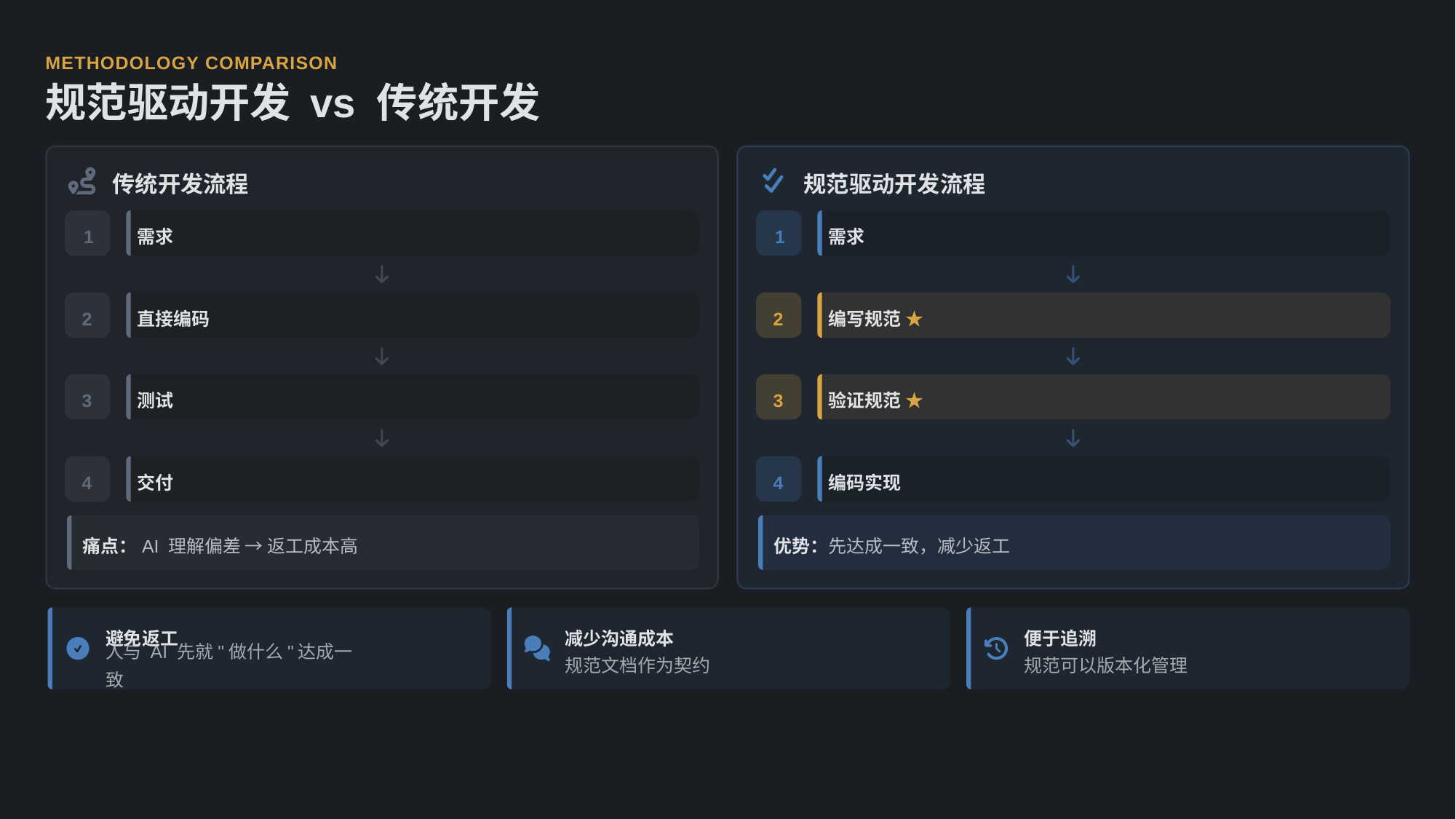

METHODOLOGY COMPARISON
规范驱动开发 vs 传统开发

传统开发流程
规范驱动开发流程

1
需求
1
需求

2
直接编码
2
编写规范 ★

3
测试
3
验证规范 ★

4
交付
4
编码实现

痛点：AI 理解偏差 → 返工成本高
优势：先达成一致，减少返工

避免返工
减少沟通成本
便于追溯

人与 AI 先就"做什么"达成一致
规范文档作为契约
规范可以版本化管理